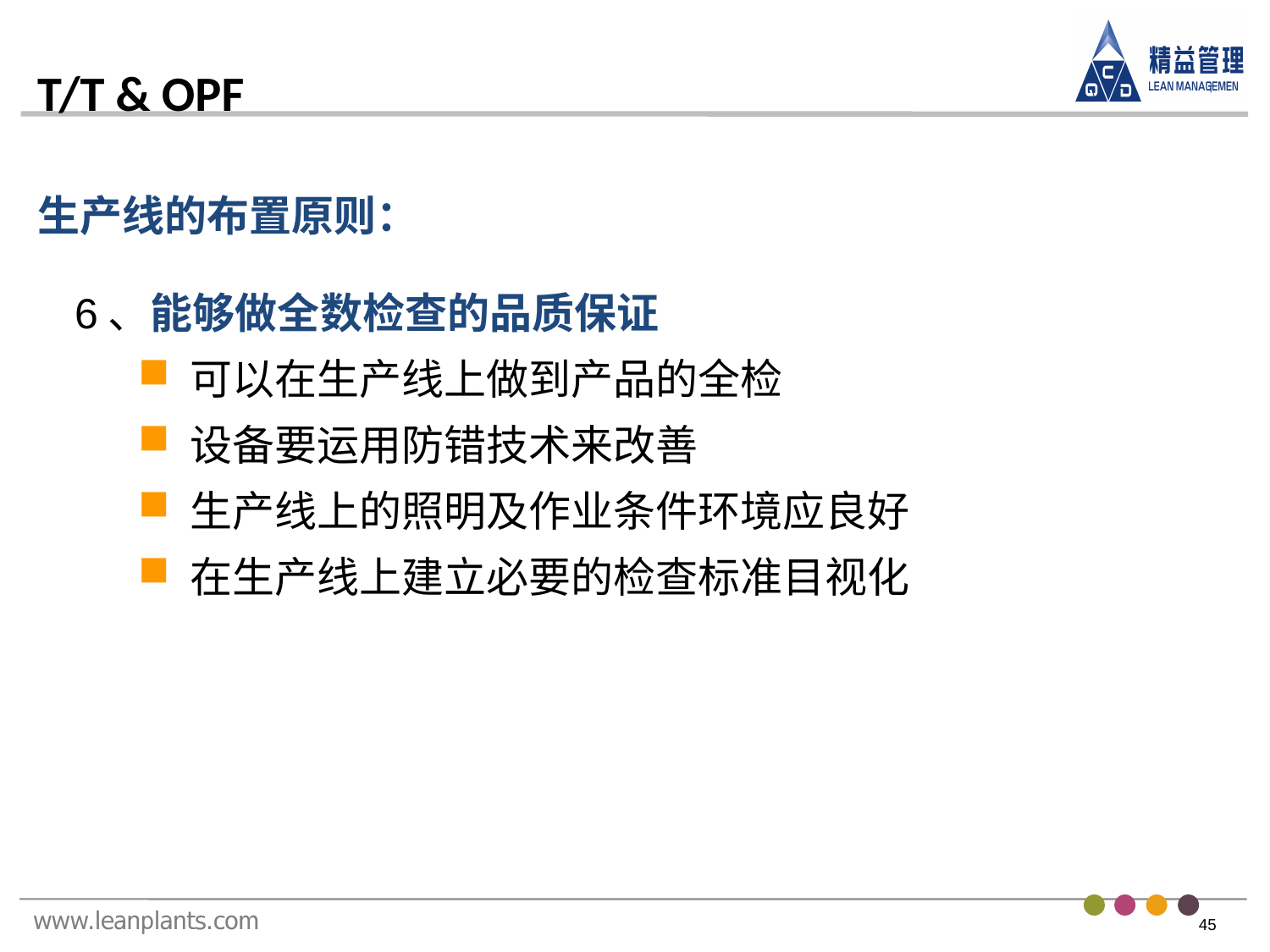

生产线的布置原则：
6、能够做全数检查的品质保证
 可以在生产线上做到产品的全检
 设备要运用防错技术来改善
 生产线上的照明及作业条件环境应良好
 在生产线上建立必要的检查标准目视化